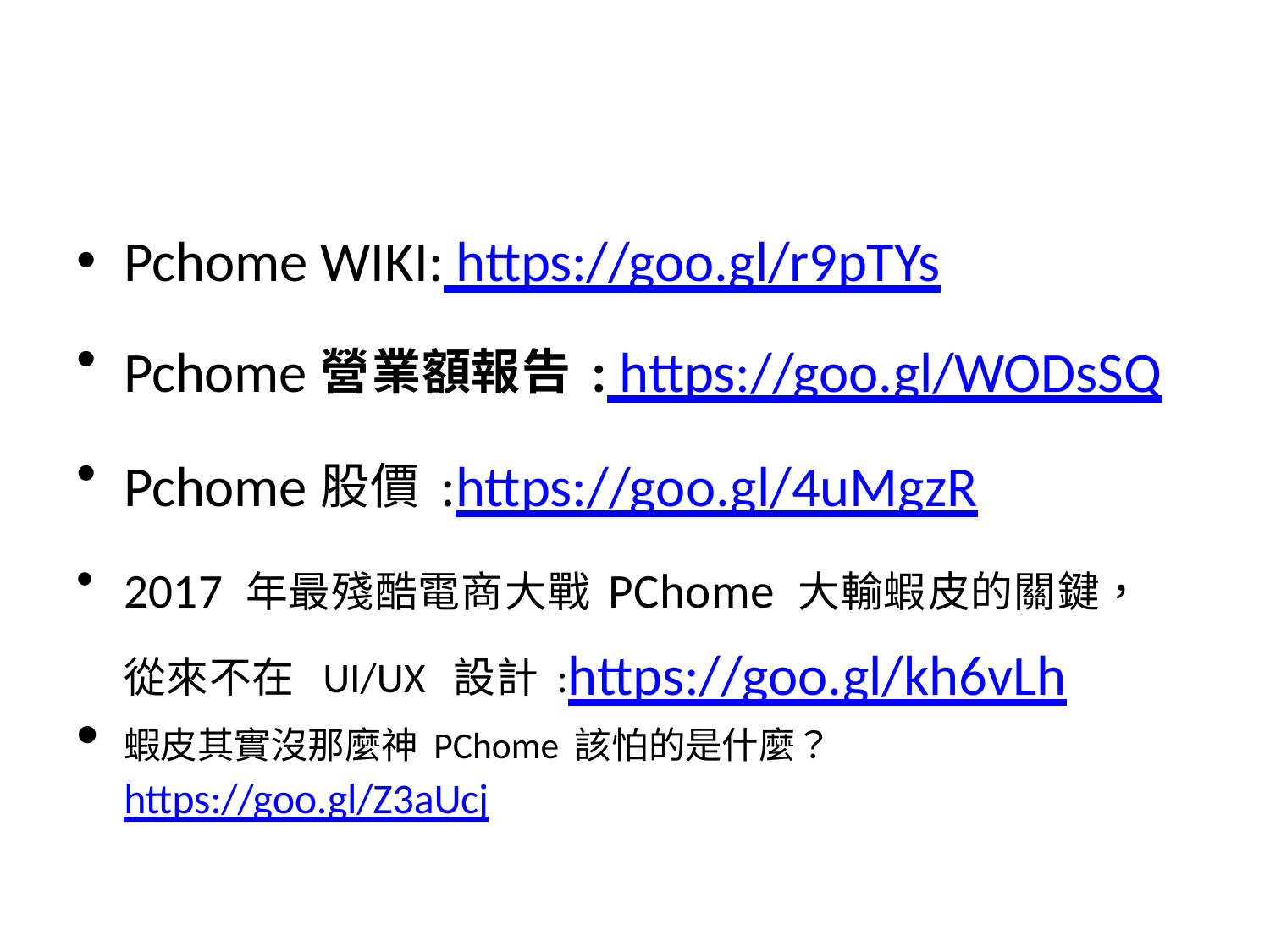

Pchome WIKI: https://goo.gl/r9pTYs
Pchome營業額報告: https://goo.gl/WODsSQ
Pchome股價:https://goo.gl/4uMgzR
2017 年最殘酷電商大戰PChome 大輸蝦皮的關鍵，  從來不在 UI/UX 設計:https://goo.gl/kh6vLh
蝦皮其實沒那麼神PChome該怕的是什麼？
https://goo.gl/Z3aUcj